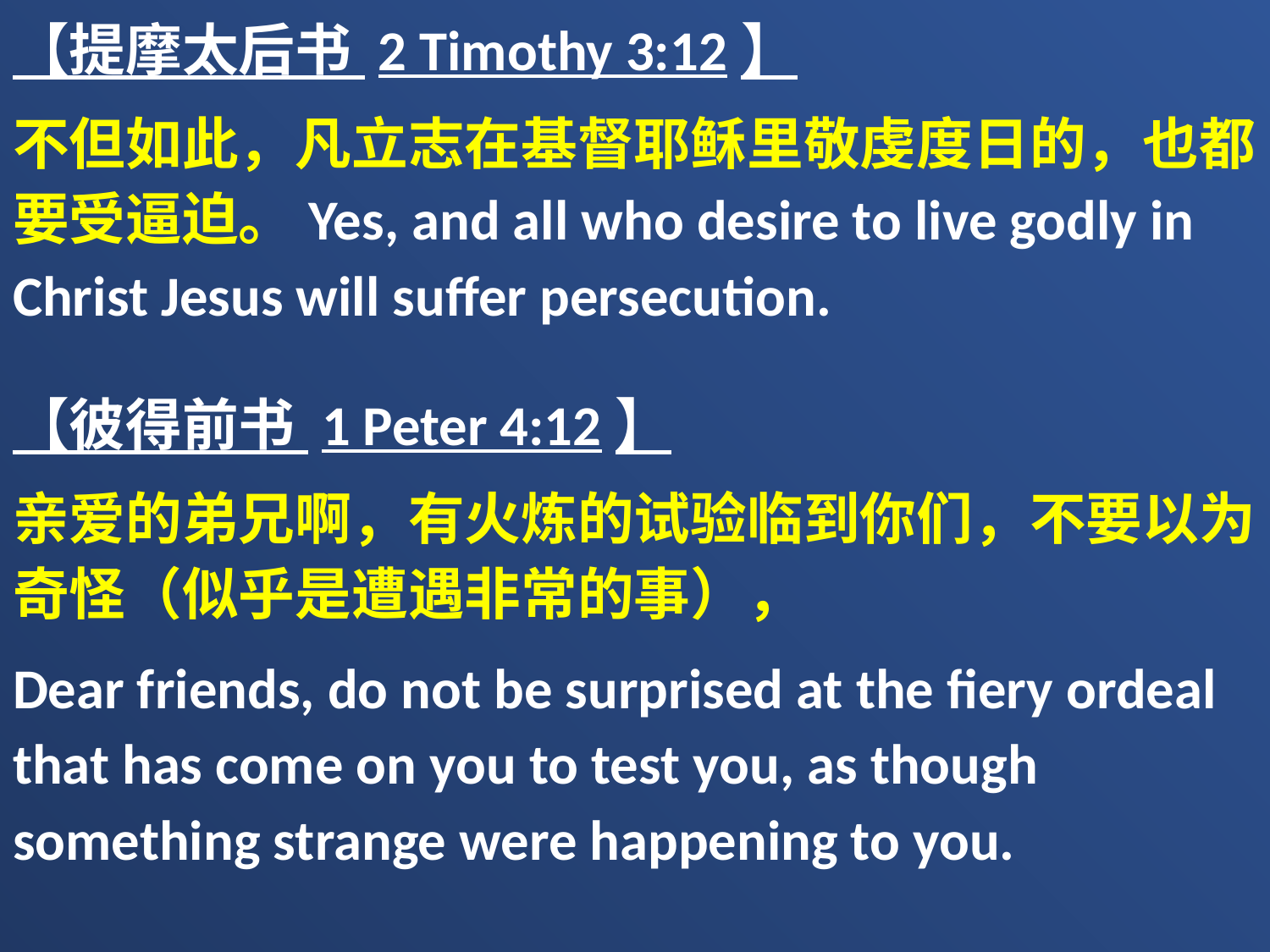

【提摩太后书 2 Timothy 3:12】
不但如此，凡立志在基督耶稣里敬虔度日的，也都要受逼迫。Yes, and all who desire to live godly in Christ Jesus will suffer persecution.

【彼得前书 1 Peter 4:12】
亲爱的弟兄啊，有火炼的试验临到你们，不要以为奇怪（似乎是遭遇非常的事），
Dear friends, do not be surprised at the fiery ordeal that has come on you to test you, as though something strange were happening to you.